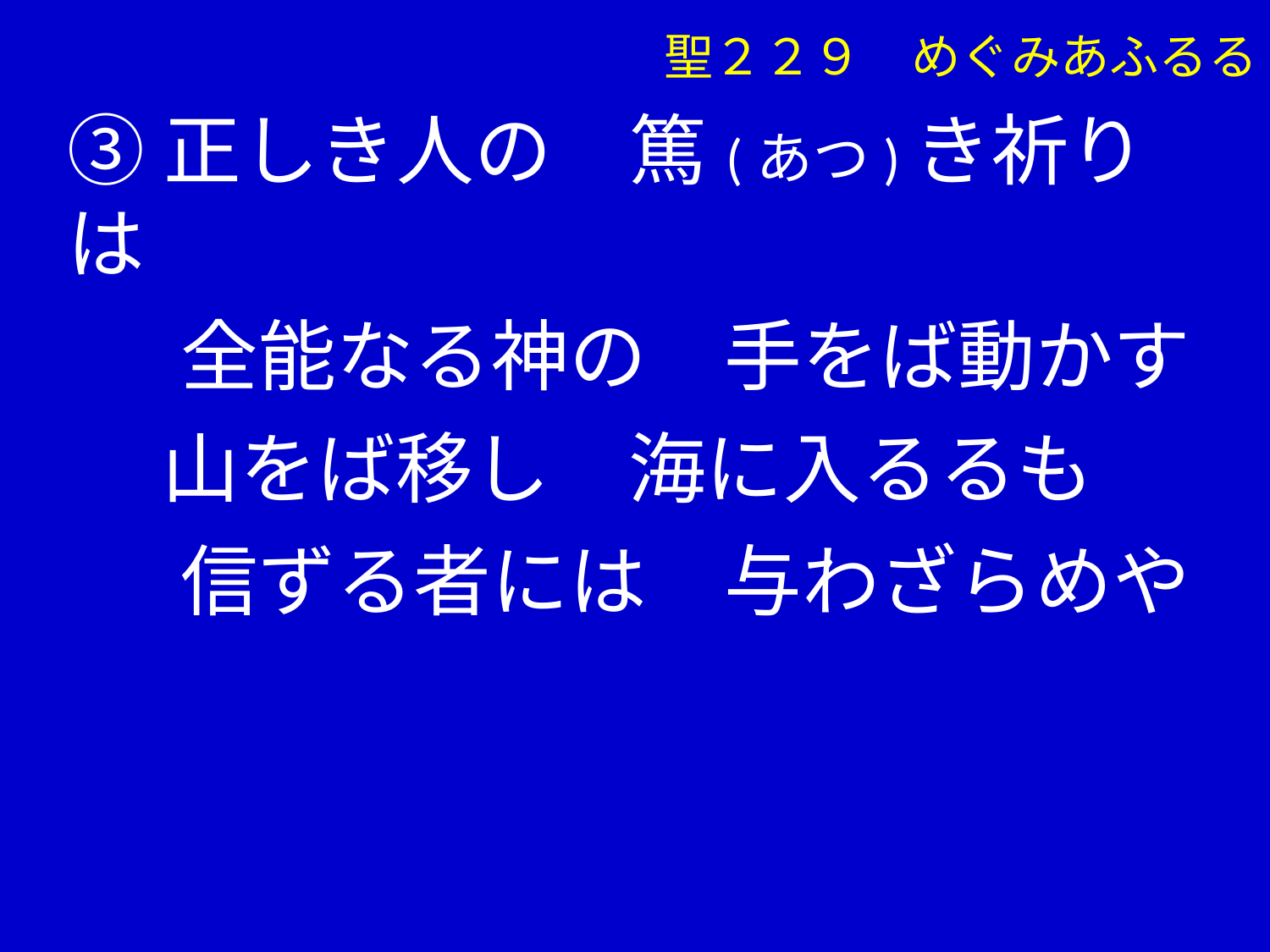

③正しき人の　篤(あつ)き祈りは
 　全能なる神の　手をば動かす
　 山をば移し　海に入るるも
 　信ずる者には　与わざらめや
聖２２９　めぐみあふるる